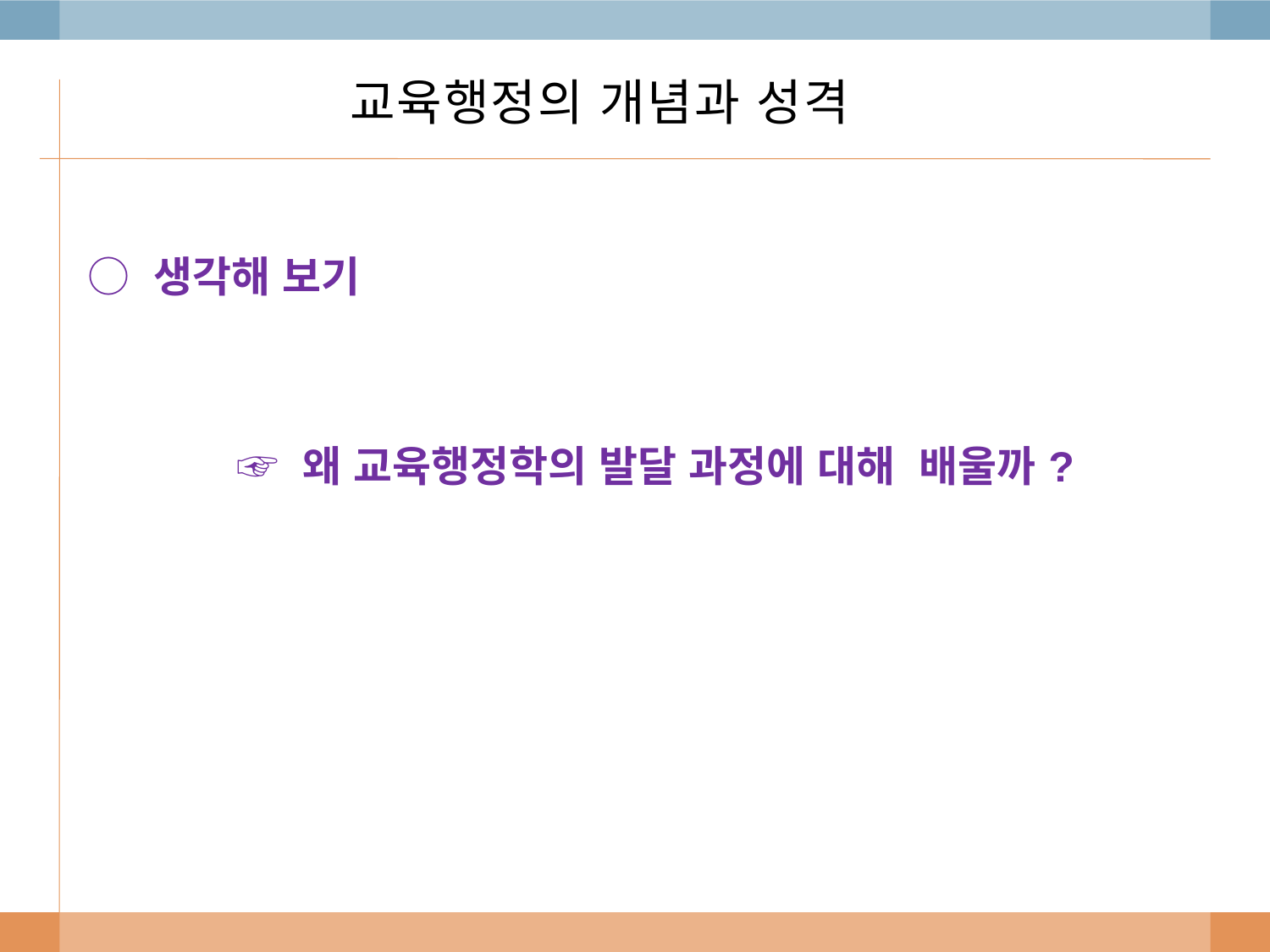

# 교육행정의 개념과 성격
○ 생각해 보기

☞ 왜 교육행정학의 발달 과정에 대해  배울까?